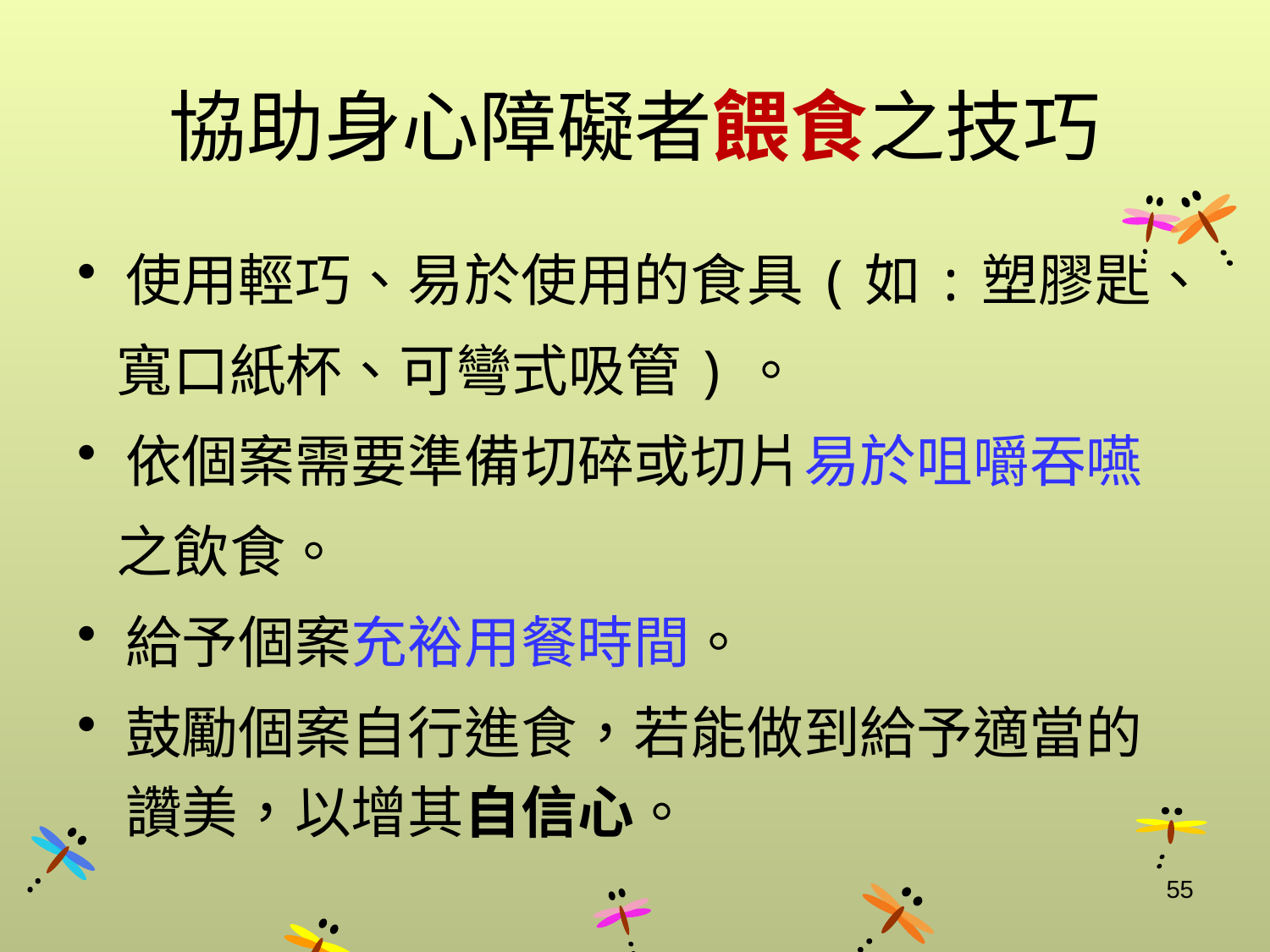

# 協助身心障礙者餵食之技巧
使用輕巧、易於使用的食具(如:塑膠匙、
  寬口紙杯、可彎式吸管)。
依個案需要準備切碎或切片易於咀嚼吞嚥
  之飲食。
給予個案充裕用餐時間。
鼓勵個案自行進食，若能做到給予適當的讚美，以增其自信心。
55